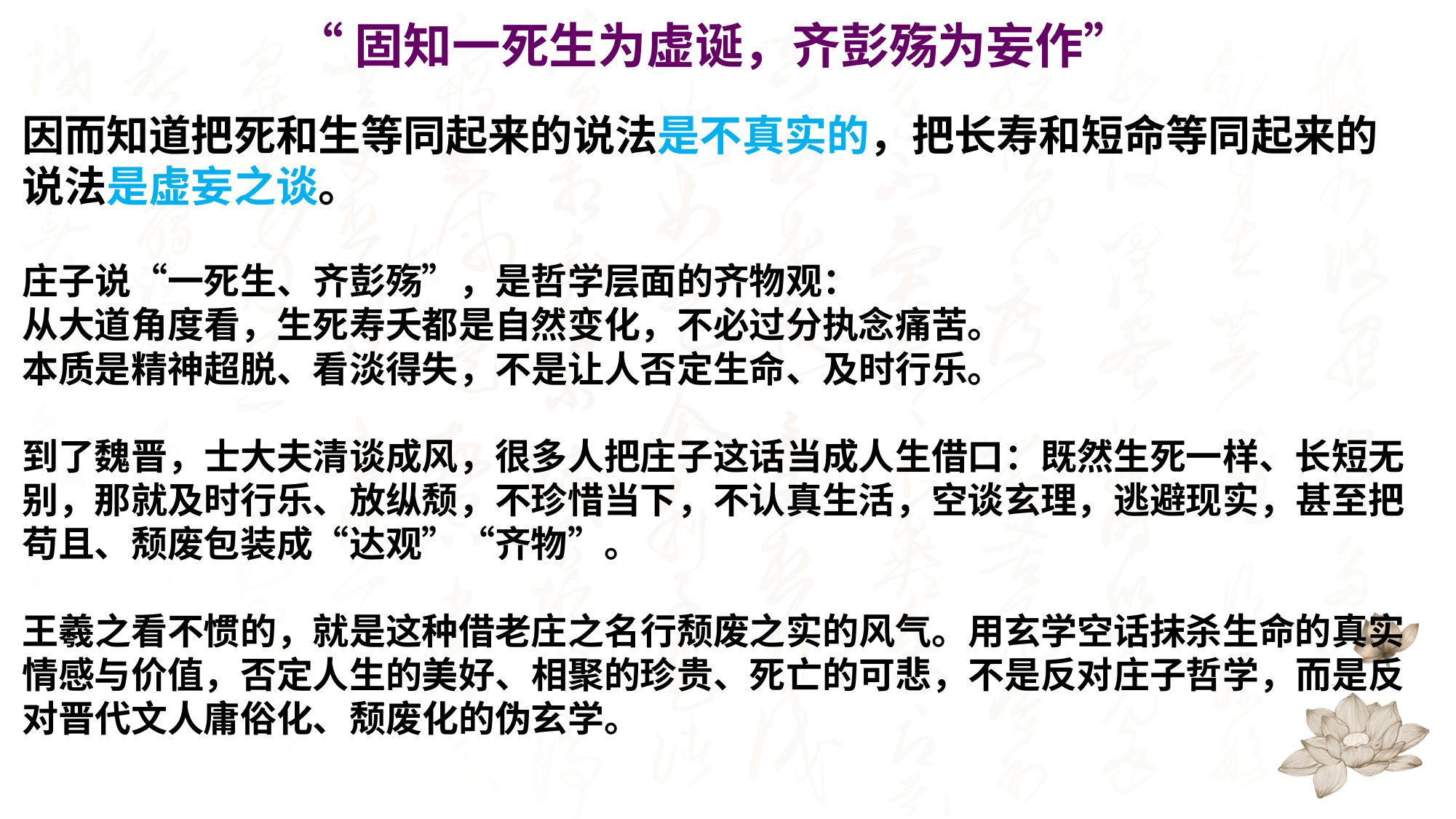

“固知一死生为虚诞，齐彭殇为妄作”
因而知道把死和生等同起来的说法是不真实的，把长寿和短命等同起来的说法是虚妄之谈。

庄子说“一死生、齐彭殇”，是哲学层面的齐物观：
从大道角度看，生死寿夭都是自然变化，不必过分执念痛苦。
本质是精神超脱、看淡得失，不是让人否定生命、及时行乐。

到了魏晋，士大夫清谈成风，很多人把庄子这话当成人生借口：既然生死一样、长短无别，那就及时行乐、放纵颓，不珍惜当下，不认真生活，空谈玄理，逃避现实，甚至把苟且、颓废包装成“达观”“齐物”。

王羲之看不惯的，就是这种借老庄之名行颓废之实的风气。用玄学空话抹杀生命的真实情感与价值，否定人生的美好、相聚的珍贵、死亡的可悲，不是反对庄子哲学，而是反对晋代文人庸俗化、颓废化的伪玄学。